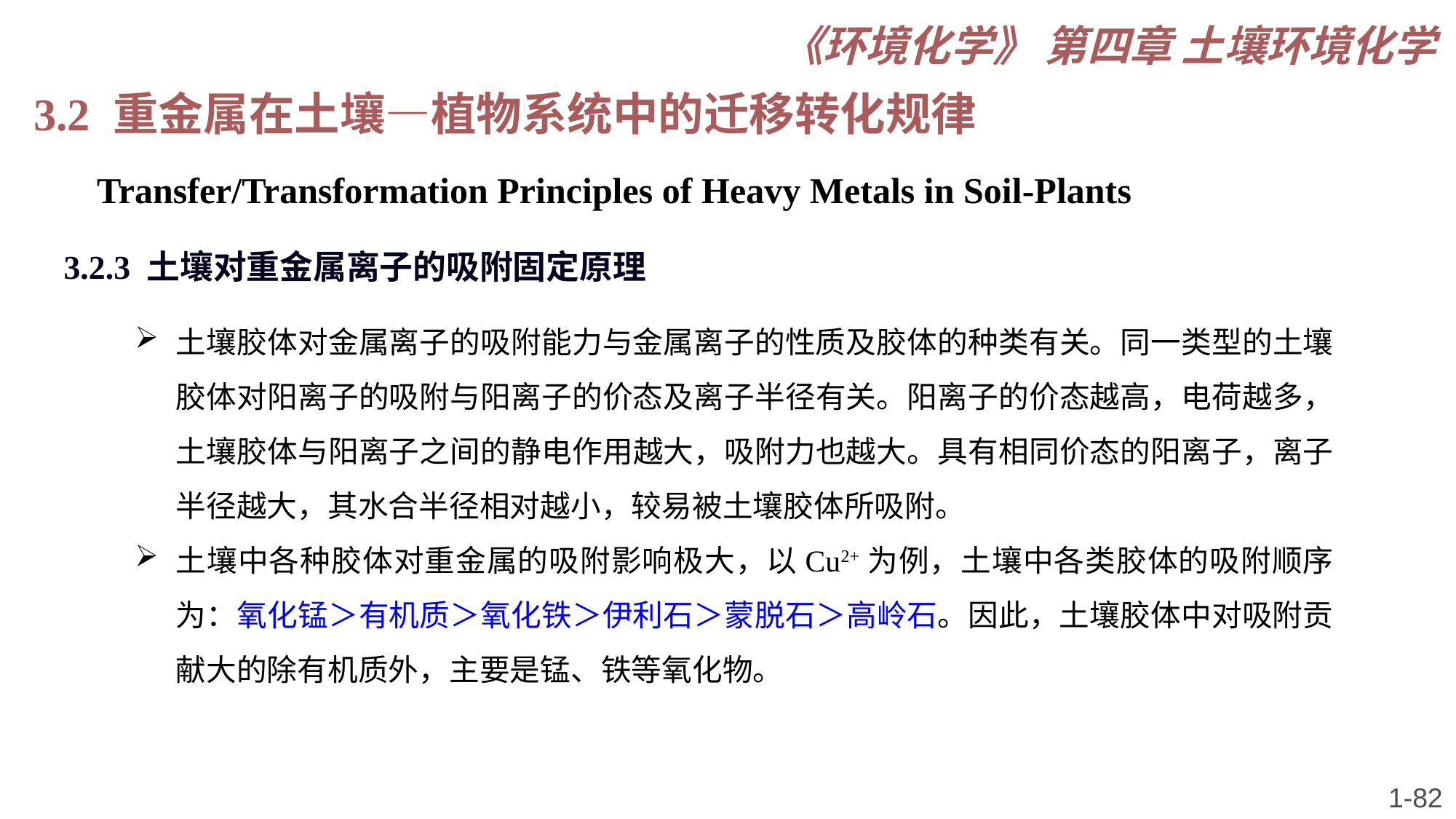

《环境化学》 第四章 土壤环境化学
3.2 重金属在土壤—植物系统中的迁移转化规律
      Transfer/Transformation Principles of Heavy Metals in Soil-Plants
3.2.3 土壤对重金属离子的吸附固定原理
土壤胶体对金属离子的吸附能力与金属离子的性质及胶体的种类有关。同一类型的土壤胶体对阳离子的吸附与阳离子的价态及离子半径有关。阳离子的价态越高，电荷越多，土壤胶体与阳离子之间的静电作用越大，吸附力也越大。具有相同价态的阳离子，离子半径越大，其水合半径相对越小，较易被土壤胶体所吸附。
土壤中各种胶体对重金属的吸附影响极大，以Cu2+为例，土壤中各类胶体的吸附顺序为：氧化锰＞有机质＞氧化铁＞伊利石＞蒙脱石＞高岭石。因此，土壤胶体中对吸附贡献大的除有机质外，主要是锰、铁等氧化物。
1-82